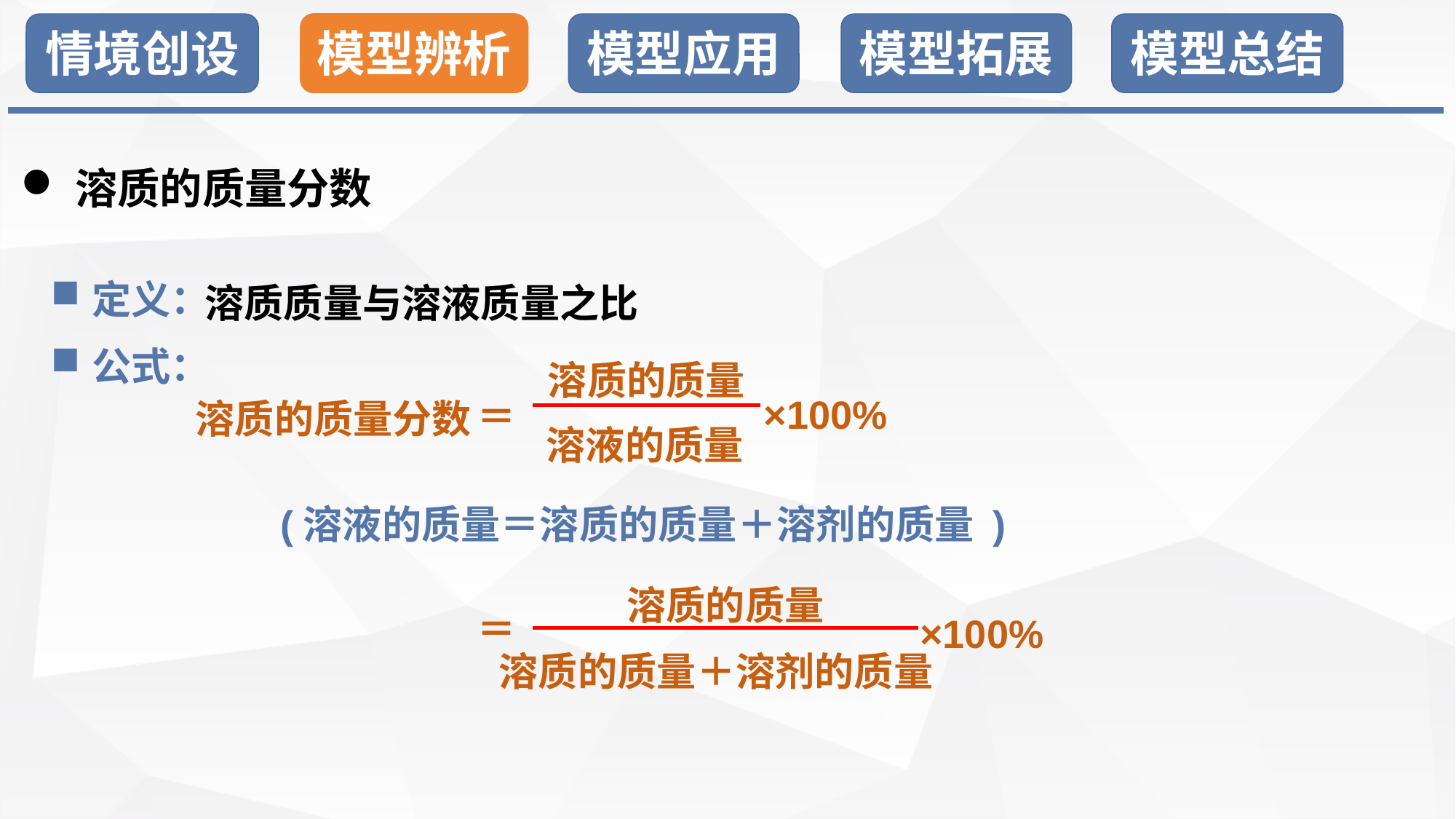

模型辨析
溶质的质量分数
定义：
溶质质量与溶液质量之比
公式：
溶质的质量
×100%
＝
溶液的质量
溶质的质量分数
(溶液的质量＝溶质的质量＋溶剂的质量 )
溶质的质量
＝
×100%
溶质的质量＋溶剂的质量